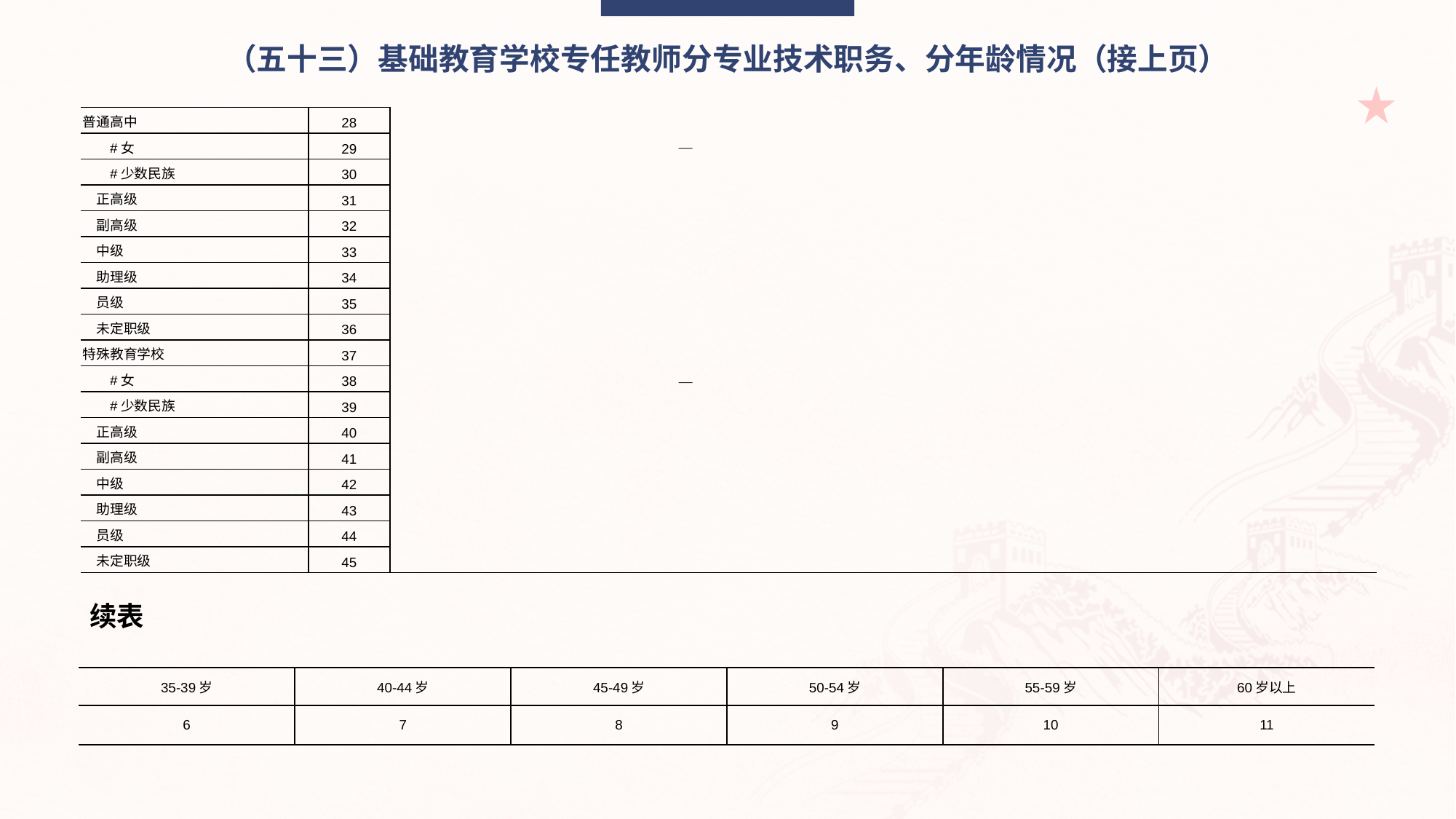

（五十三）基础教育学校专任教师分专业技术职务、分年龄情况（接上页）
| 普通高中 | 28 |  |  |  |  |  |
| --- | --- | --- | --- | --- | --- | --- |
| #女 | 29 |  | — |  |  |  |
| #少数民族 | 30 |  |  |  |  |  |
| 正高级 | 31 |  |  |  |  |  |
| 副高级 | 32 |  |  |  |  |  |
| 中级 | 33 |  |  |  |  |  |
| 助理级 | 34 |  |  |  |  |  |
| 员级 | 35 |  |  |  |  |  |
| 未定职级 | 36 |  |  |  |  |  |
| 特殊教育学校 | 37 |  |  |  |  |  |
| #女 | 38 |  | — |  |  |  |
| #少数民族 | 39 |  |  |  |  |  |
| 正高级 | 40 |  |  |  |  |  |
| 副高级 | 41 |  |  |  |  |  |
| 中级 | 42 |  |  |  |  |  |
| 助理级 | 43 |  |  |  |  |  |
| 员级 | 44 |  |  |  |  |  |
| 未定职级 | 45 |  |  |  |  |  |
续表
| 35-39岁 | 40-44岁 | 45-49岁 | 50-54岁 | 55-59岁 | 60岁以上 |
| --- | --- | --- | --- | --- | --- |
| 6 | 7 | 8 | 9 | 10 | 11 |